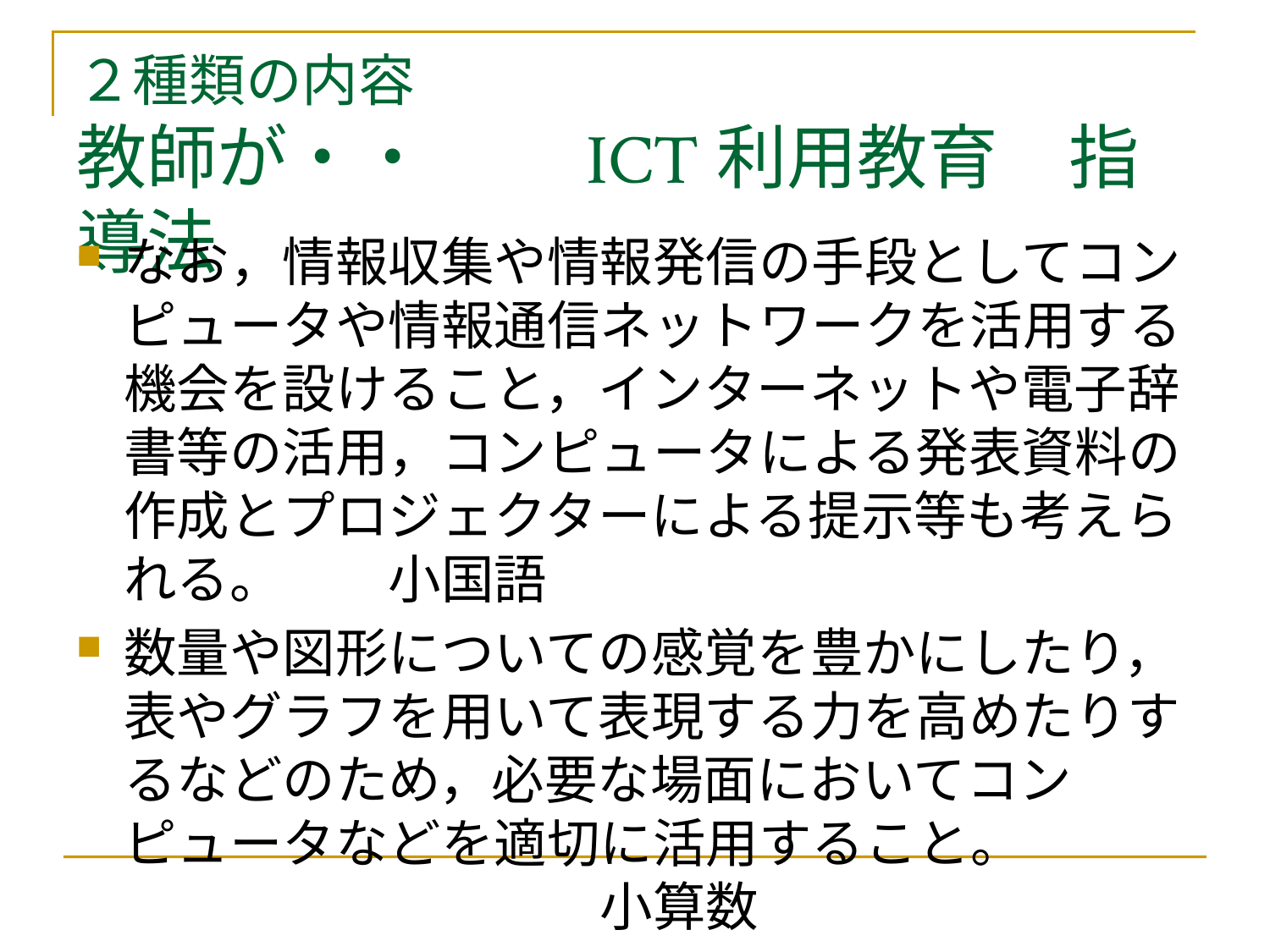

# ２種類の内容 教師が・・　　ICT利用教育　指導法
なお，情報収集や情報発信の手段としてコンピュータや情報通信ネットワークを活用する機会を設けること，インターネットや電子辞書等の活用，コンピュータによる発表資料の作成とプロジェクターによる提示等も考えられる。　　小国語
数量や図形についての感覚を豊かにしたり，表やグラフを用いて表現する力を高めたりするなどのため，必要な場面においてコンピュータなどを適切に活用すること。　　　　　　　　　　　　小算数